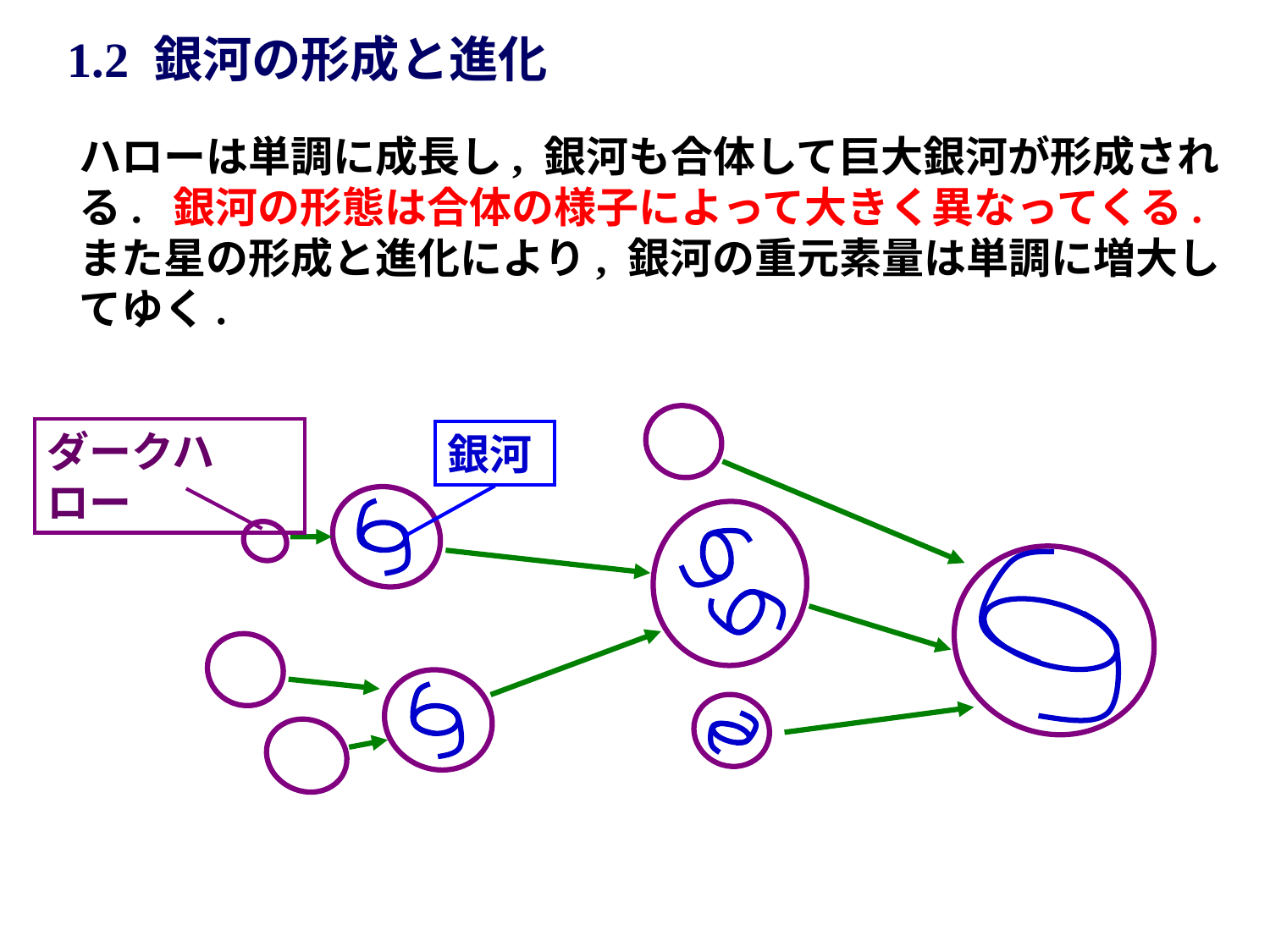

1.2 銀河の形成と進化
ハローは単調に成長し, 銀河も合体して巨大銀河が形成される.  銀河の形態は合体の様子によって大きく異なってくる.  また星の形成と進化により, 銀河の重元素量は単調に増大してゆく.

ダークハロー

銀河